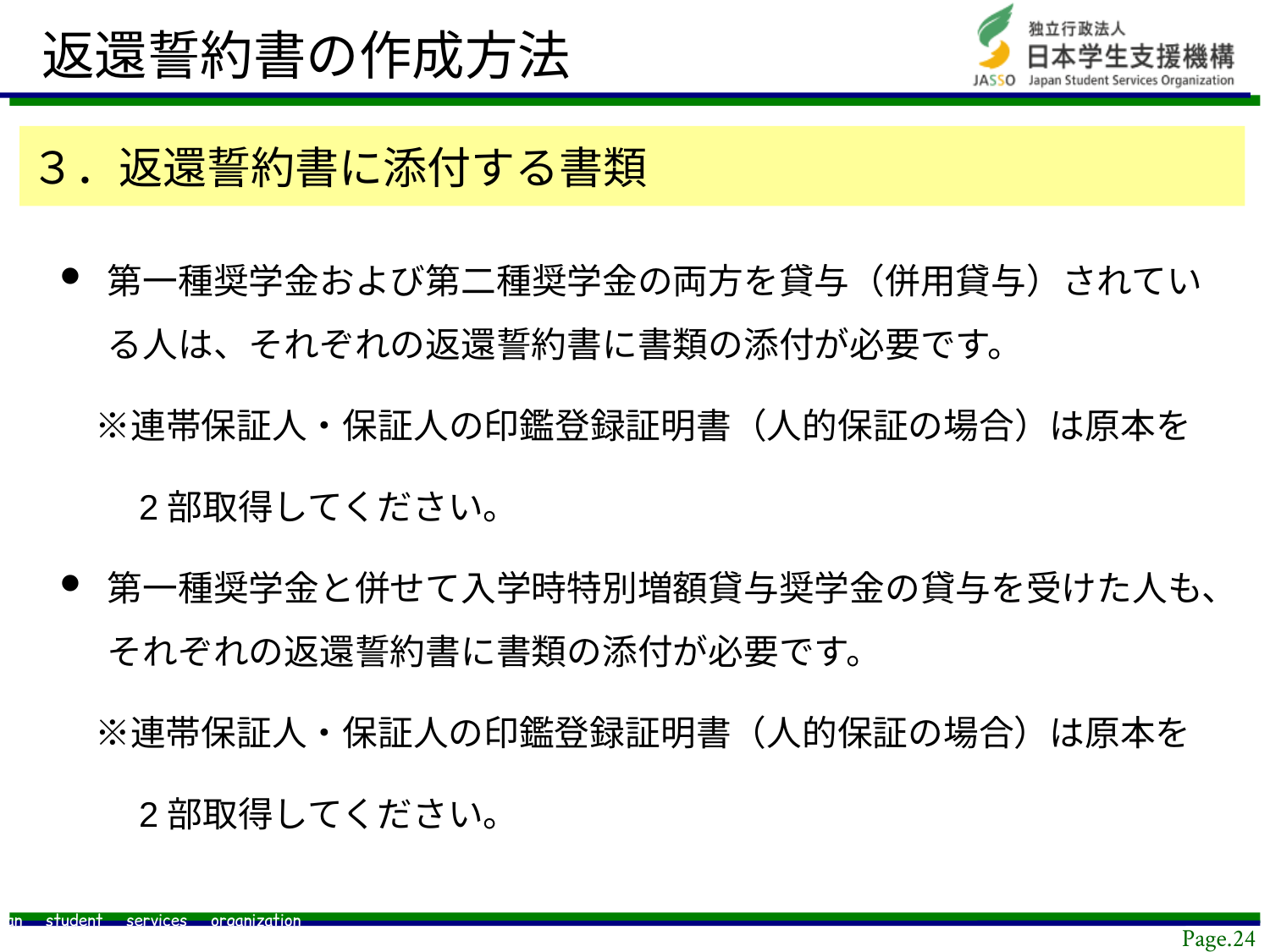

返還誓約書の作成方法
３．返還誓約書に添付する書類
第一種奨学金および第二種奨学金の両方を貸与（併用貸与）されている人は、それぞれの返還誓約書に書類の添付が必要です。
　※連帯保証人・保証人の印鑑登録証明書（人的保証の場合）は原本を
　　2部取得してください。
第一種奨学金と併せて入学時特別増額貸与奨学金の貸与を受けた人も、それぞれの返還誓約書に書類の添付が必要です。
　※連帯保証人・保証人の印鑑登録証明書（人的保証の場合）は原本を
　　2部取得してください。